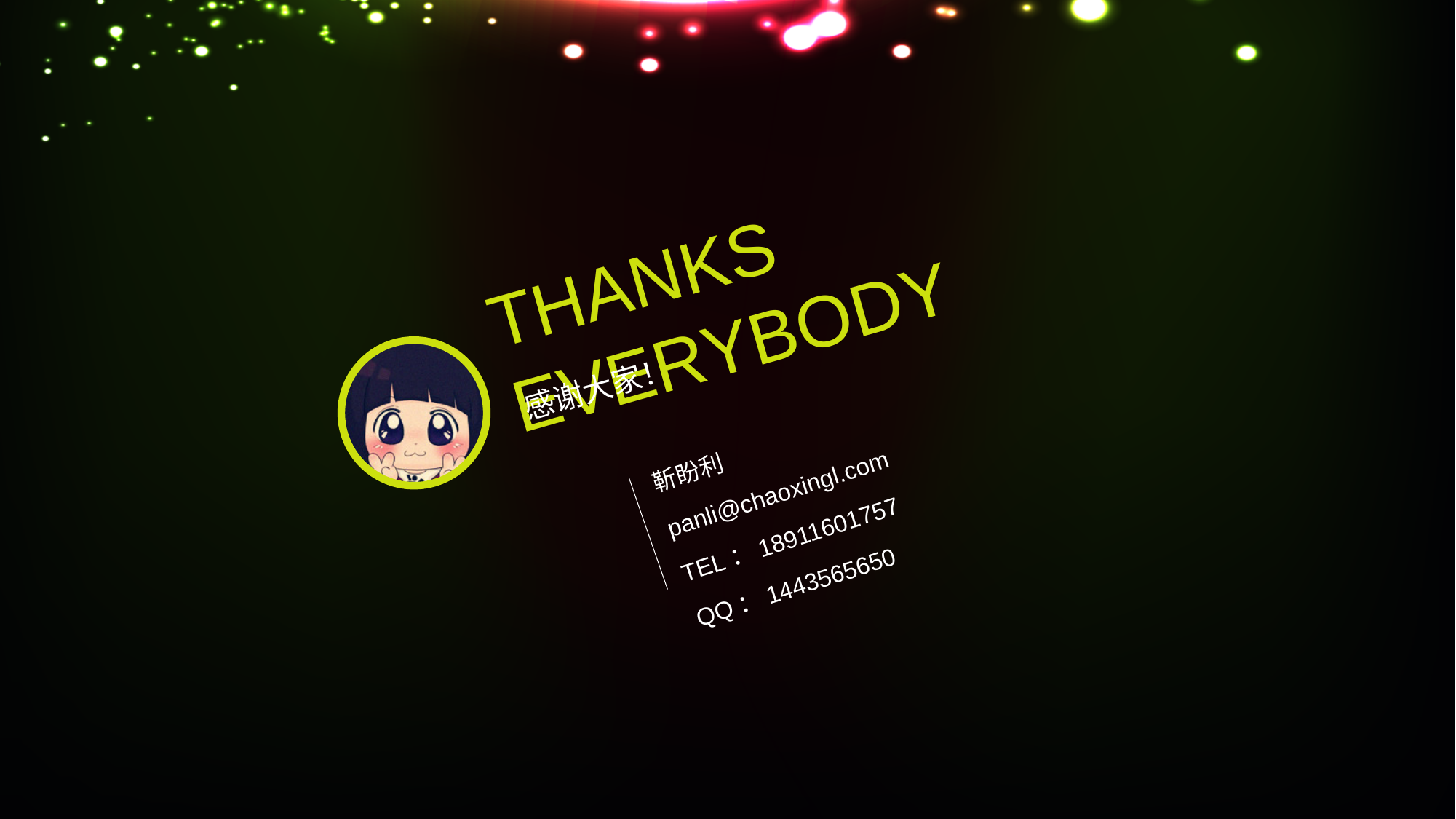

THANKS EVERYBODY
感谢大家！

靳盼利
panli@chaoxingl.com
TEL：18911601757
QQ：1443565650